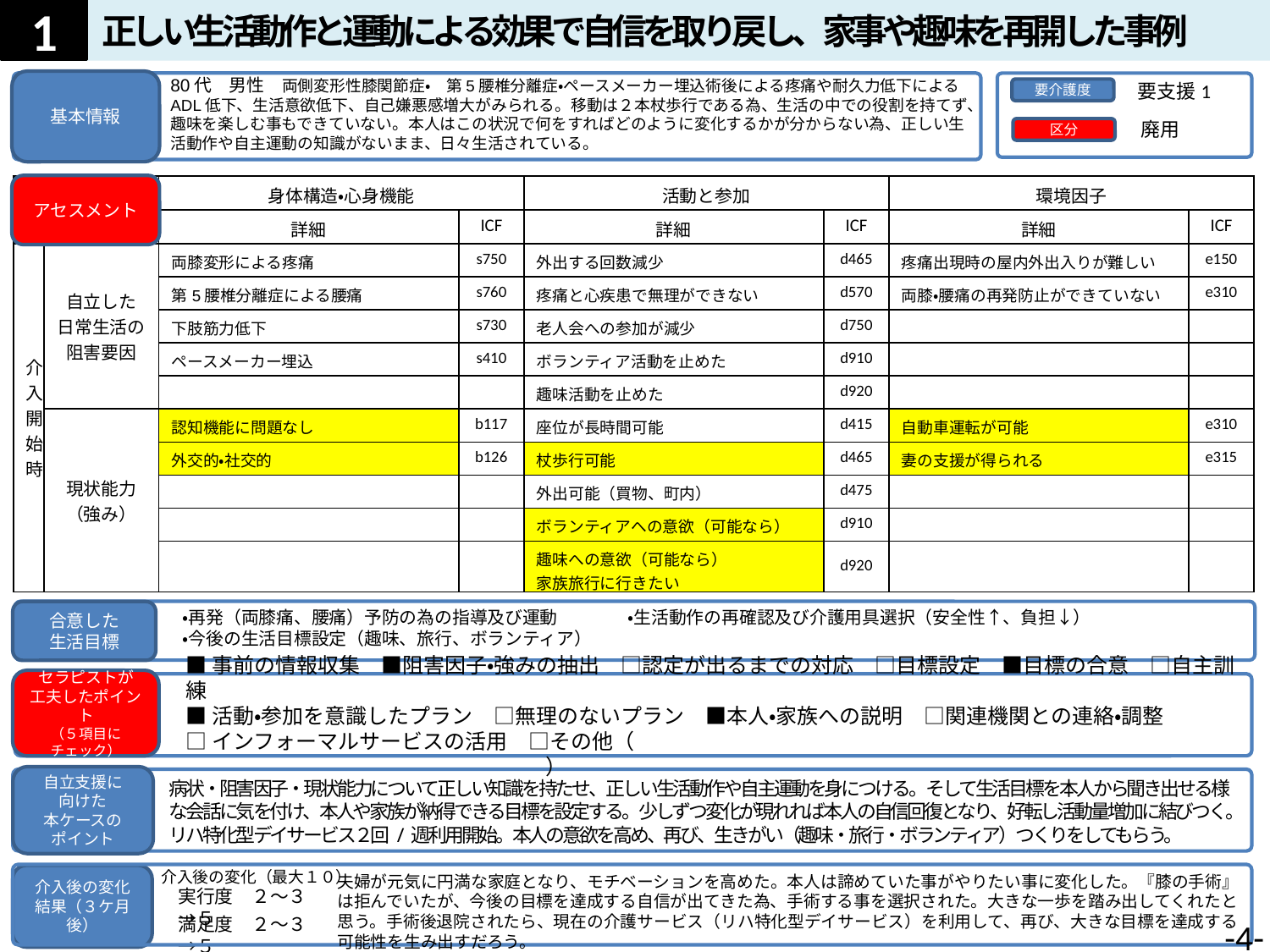

1
　　 　正しい生活動作と運動による効果で自信を取り戻し、家事や趣味を再開した事例
80代　男性　両側変形性膝関節症・　第5腰椎分離症・ペースメーカー埋込術後による疼痛や耐久力低下によるADL低下、生活意欲低下、自己嫌悪感増大がみられる。移動は２本杖歩行である為、生活の中での役割を持てず、趣味を楽しむ事もできていない。本人はこの状況で何をすればどのように変化するかが分からない為、正しい生活動作や自主運動の知識がないまま、日々生活されている。
基本情報
要支援1

要介護度
廃用
区分
アセスメント
|  |  | 身体構造・心身機能 |  | 活動と参加 |  | 環境因子 |  |
| --- | --- | --- | --- | --- | --- | --- | --- |
|  |  | 詳細 | ICF | 詳細 | ICF | 詳細 | ICF |
| 介入開始時 | 自立した 日常生活の 阻害要因 | 両膝変形による疼痛 | s750 | 外出する回数減少 | d465 | 疼痛出現時の屋内外出入りが難しい | e150 |
|  |  | 第5腰椎分離症による腰痛 | s760 | 疼痛と心疾患で無理ができない | d570 | 両膝・腰痛の再発防止ができていない | e310 |
|  |  | 下肢筋力低下 | s730 | 老人会への参加が減少 | d750 |  |  |
|  |  | ペースメーカー埋込 | s410 | ボランティア活動を止めた | d910 |  |  |
|  |  |  |  | 趣味活動を止めた | d920 |  |  |
|  | 現状能力 （強み） | 認知機能に問題なし | b117 | 座位が長時間可能 | d415 | 自動車運転が可能 | e310 |
|  |  | 外交的・社交的 | b126 | 杖歩行可能 | d465 | 妻の支援が得られる | e315 |
|  |  |  |  | 外出可能（買物、町内） | d475 |  |  |
|  |  |  |  | ボランティアへの意欲（可能なら） | d910 |  |  |
|  |  |  |  | 趣味への意欲（可能なら） 家族旅行に行きたい | d920 |  |  |
・再発（両膝痛、腰痛）予防の為の指導及び運動　　　　・生活動作の再確認及び介護用具選択（安全性↑、負担↓）
・今後の生活目標設定（趣味、旅行、ボランティア）

合意した
生活目標
介入後の変化
結果（３ケ月後）
満足度　２～３→５
セラピストが
工夫したポイント
（５項目にチェック）
■事前の情報収集　■阻害因子・強みの抽出　□認定が出るまでの対応　□目標設定　■目標の合意　□自主訓練
■活動・参加を意識したプラン　□無理のないプラン　■本人・家族への説明　□関連機関との連絡・調整
□インフォーマルサービスの活用　□その他（　　　　　　　　　　　　　　　　　　　　　　　　　　　　　　　　　　　　　　　　　　　　　）

自立支援に
向けた
本ケースの
ポイント

病状・阻害因子・現状能力について正しい知識を持たせ、正しい生活動作や自主運動を身につける。そして生活目標を本人から聞き出せる様な会話に気を付け、本人や家族が納得できる目標を設定する。少しずつ変化が現れれば本人の自信回復となり、好転し活動量増加に結びつく。リハ特化型デイサービス２回/週利用開始。本人の意欲を高め、再び、生きがい（趣味・旅行・ボランティア）つくりをしてもらう。
介入後の変化（最大１０）

夫婦が元気に円満な家庭となり、モチベーションを高めた。本人は諦めていた事がやりたい事に変化した。『膝の手術』は拒んでいたが、今後の目標を達成する自信が出てきた為、手術する事を選択された。大きな一歩を踏み出してくれたと思う。手術後退院されたら、現在の介護サービス（リハ特化型デイサービス）を利用して、再び、大きな目標を達成する可能性を生み出すだろう。
実行度　２～３→５
-4-